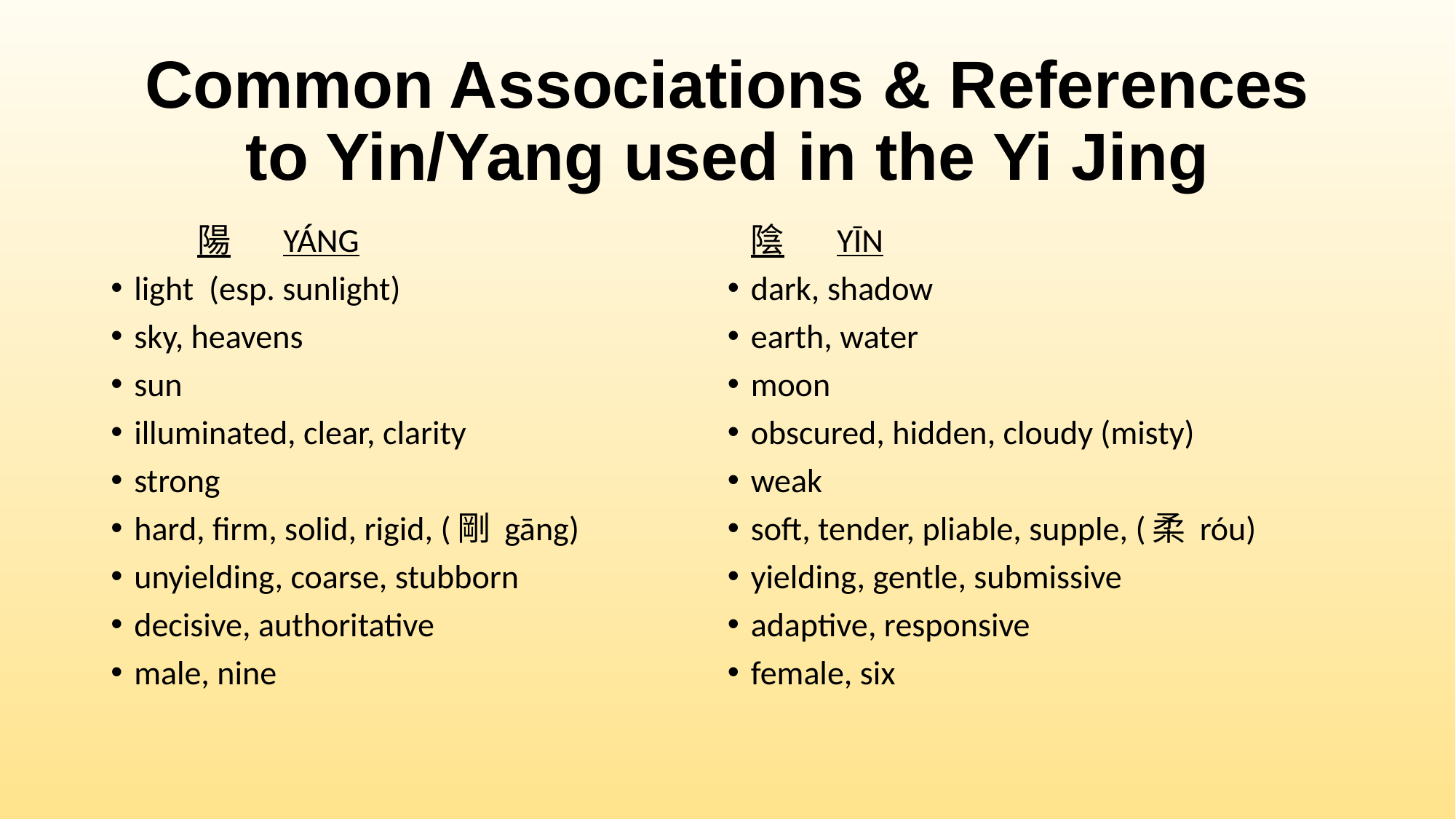

# Common Associations & References to Yin/Yang used in the Yi Jing
	陽	YÁNG
light  (esp. sunlight)
sky, heavens
sun
illuminated, clear, clarity
strong
hard, firm, solid, rigid, (剛 gāng)
unyielding, coarse, stubborn
decisive, authoritative
male, nine
		陰	YĪN
dark, shadow
earth, water
moon
obscured, hidden, cloudy (misty)
weak
soft, tender, pliable, supple, (柔 róu)
yielding, gentle, submissive
adaptive, responsive
female, six